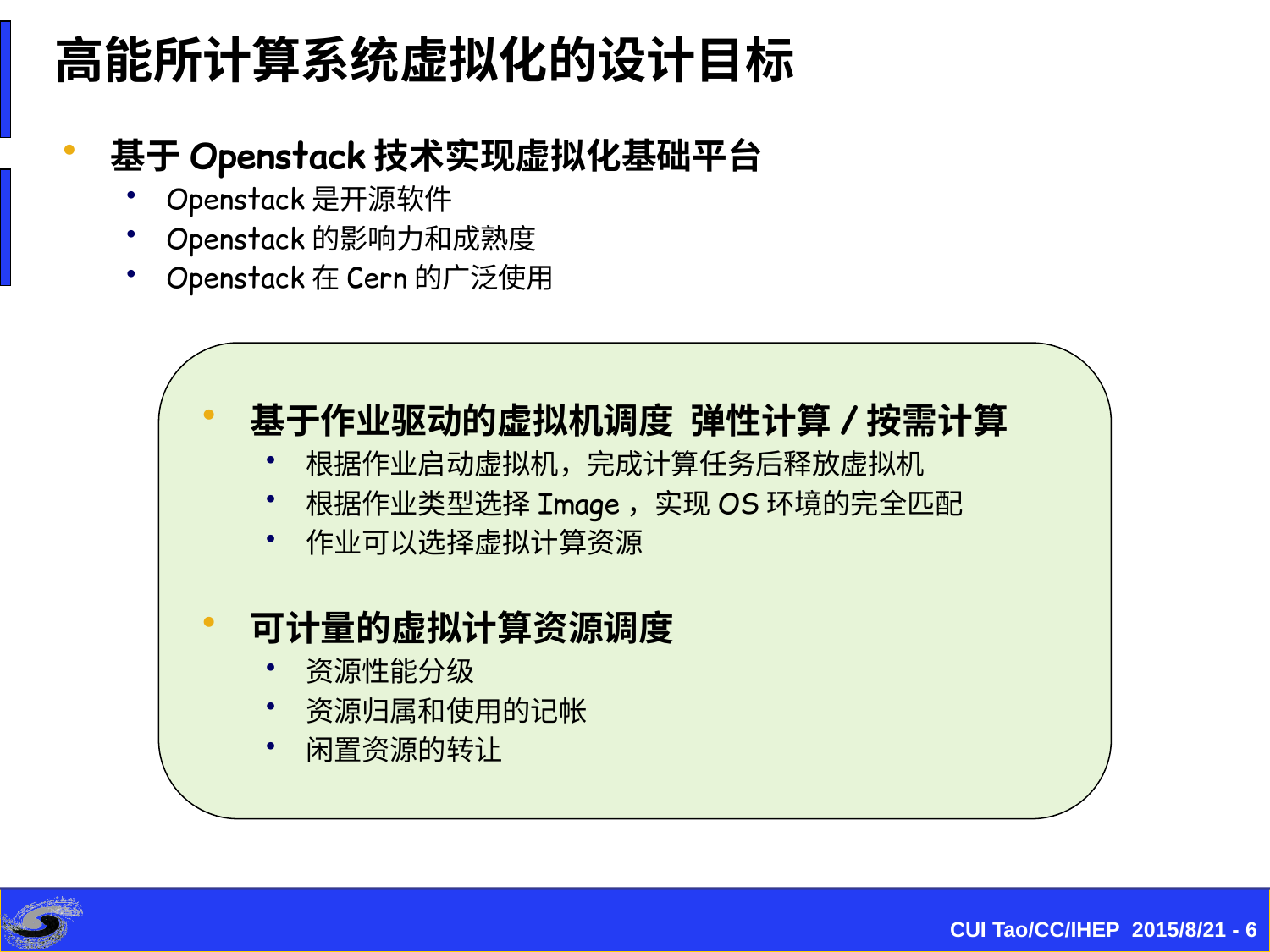

高能所计算系统虚拟化的设计目标
基于Openstack技术实现虚拟化基础平台
Openstack是开源软件
Openstack的影响力和成熟度
Openstack在Cern的广泛使用

基于作业驱动的虚拟机调度  弹性计算/按需计算
根据作业启动虚拟机，完成计算任务后释放虚拟机
根据作业类型选择Image，实现OS环境的完全匹配
作业可以选择虚拟计算资源

可计量的虚拟计算资源调度
资源性能分级
资源归属和使用的记帐
闲置资源的转让

CUI Tao/CC/IHEP  2015/8/21 - 6